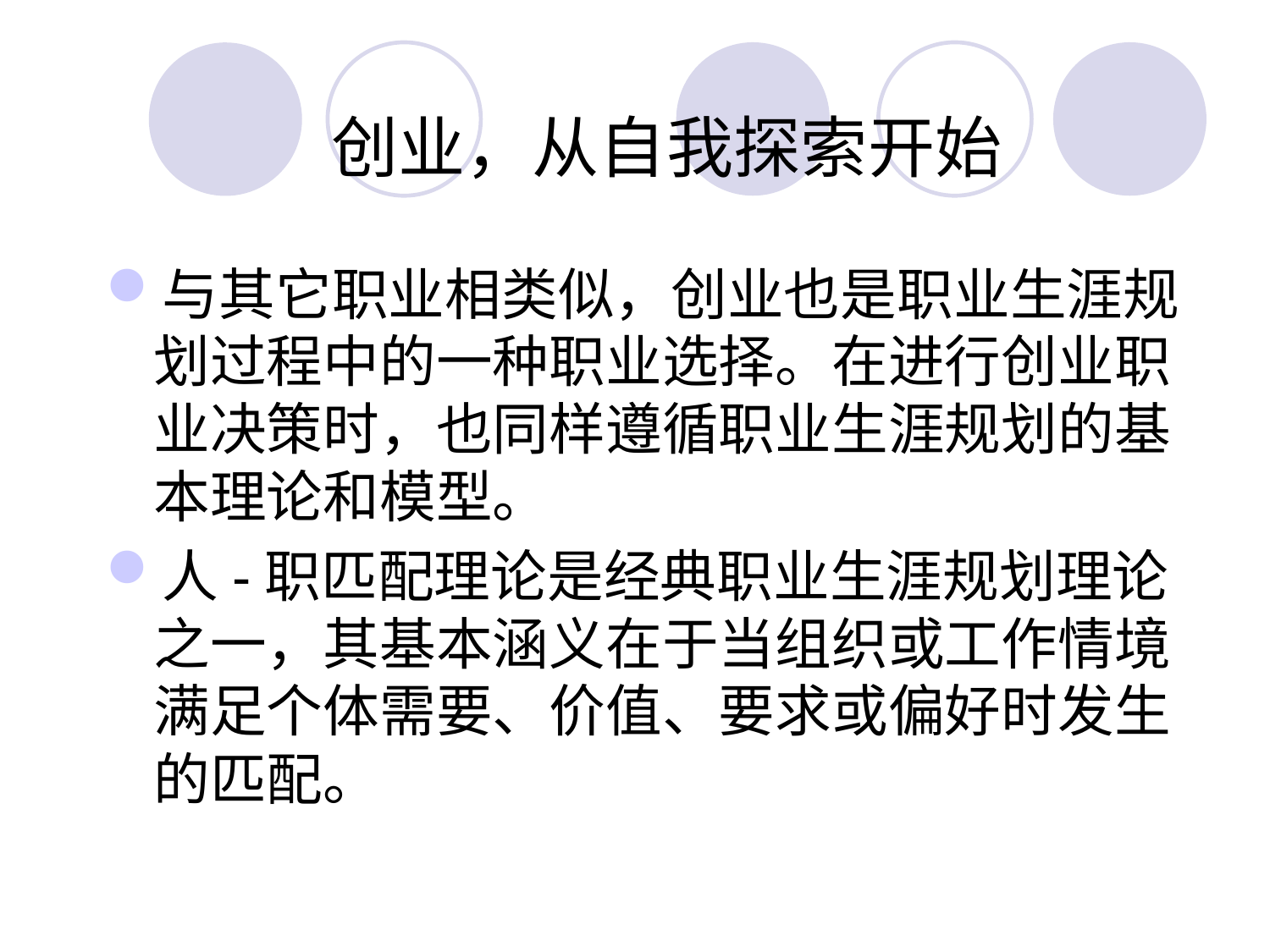

创业，从自我探索开始
与其它职业相类似，创业也是职业生涯规划过程中的一种职业选择。在进行创业职业决策时，也同样遵循职业生涯规划的基本理论和模型。
人-职匹配理论是经典职业生涯规划理论之一，其基本涵义在于当组织或工作情境满足个体需要、价值、要求或偏好时发生的匹配。